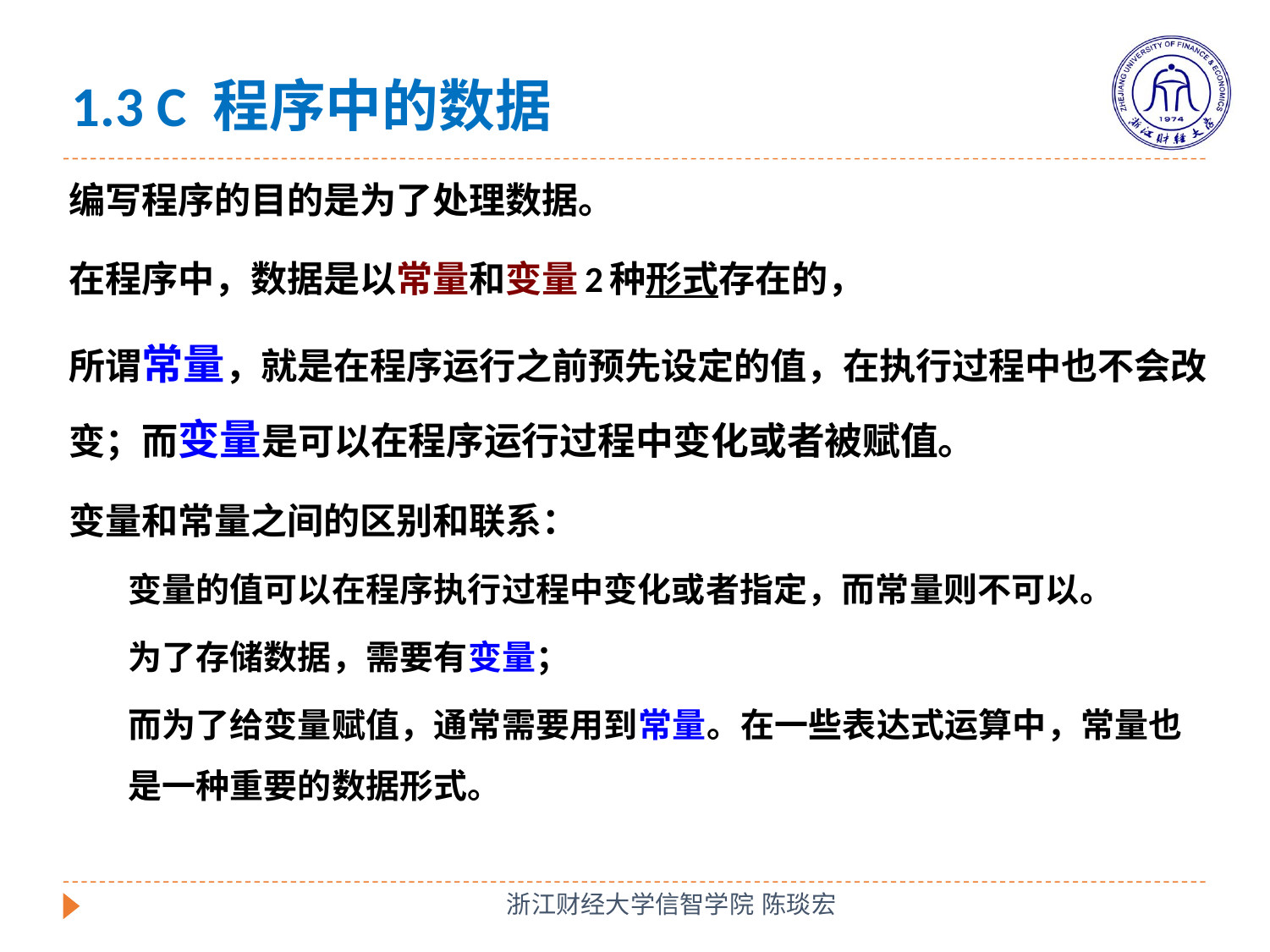

1.3 C 程序中的数据
编写程序的目的是为了处理数据。
在程序中，数据是以常量和变量2种形式存在的，
所谓常量，就是在程序运行之前预先设定的值，在执行过程中也不会改变；而变量是可以在程序运行过程中变化或者被赋值。
变量和常量之间的区别和联系：
变量的值可以在程序执行过程中变化或者指定，而常量则不可以。
为了存储数据，需要有变量；
而为了给变量赋值，通常需要用到常量。在一些表达式运算中，常量也是一种重要的数据形式。
浙江财经大学信智学院 陈琰宏
28